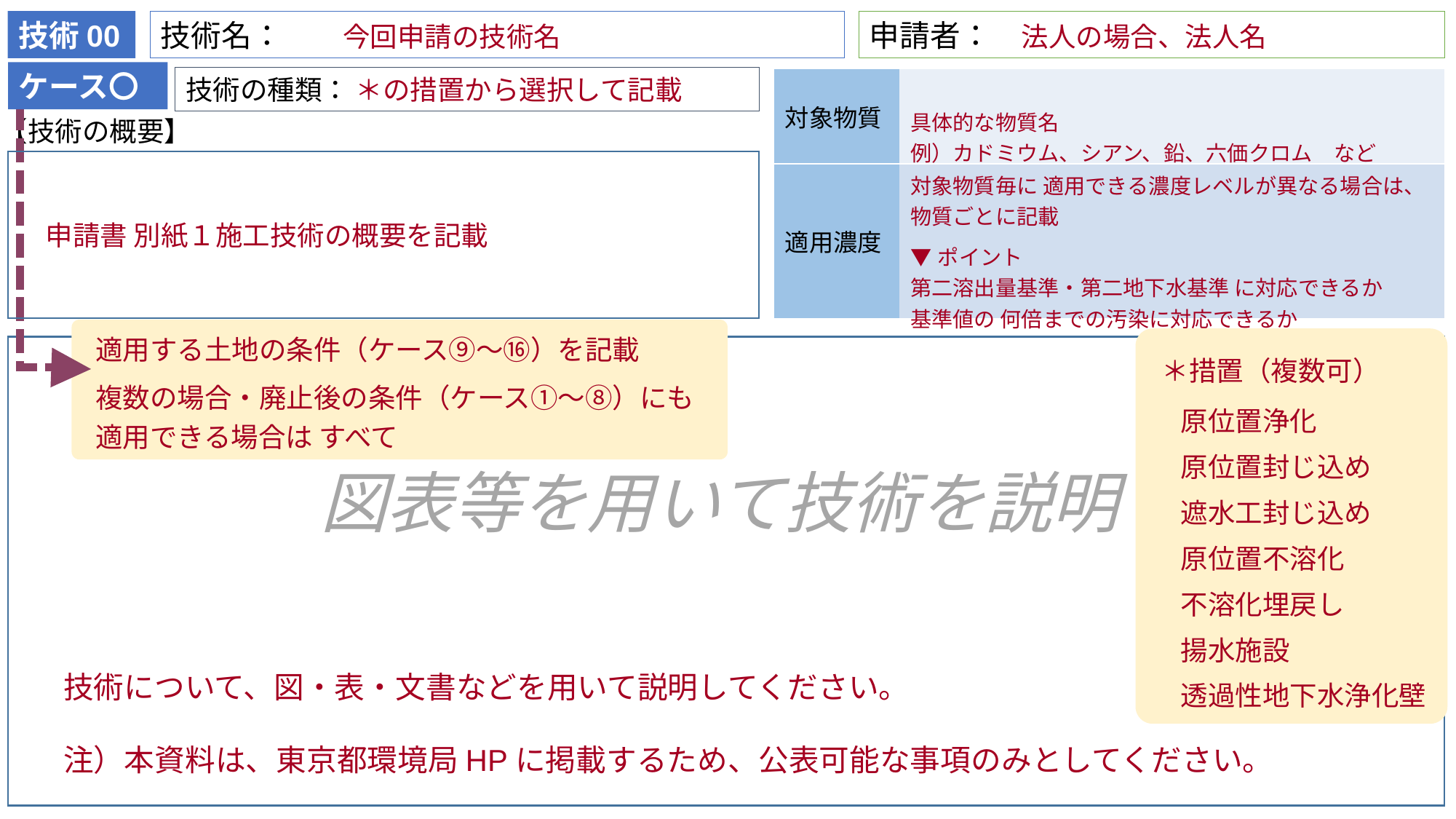

技術00
技術名：　　今回申請の技術名
申請者：　法人の場合、法人名
ケース〇
技術の種類： ＊の措置から選択して記載
| 対象物質 | 具体的な物質名 例）カドミウム、シアン、鉛、六価クロム　など |
| --- | --- |
| 適用濃度 | 対象物質毎に 適用できる濃度レベルが異なる場合は、 物質ごとに記載 ▼ポイント 第二溶出量基準・第二地下水基準 に対応できるか 基準値の 何倍までの汚染に対応できるか |

【技術の概要】
　申請書 別紙１施工技術の概要を記載
適用する土地の条件（ケース⑨～⑯）を記載
複数の場合・廃止後の条件（ケース①～⑧）にも
適用できる場合は すべて
＊措置（複数可）
  原位置浄化
  原位置封じ込め
  遮水工封じ込め
  原位置不溶化
  不溶化埋戻し
  揚水施設
  透過性地下水浄化壁

図表等を用いて技術を説明
技術について、図・表・文書などを用いて説明してください。

注）本資料は、東京都環境局HPに掲載するため、公表可能な事項のみとしてください。